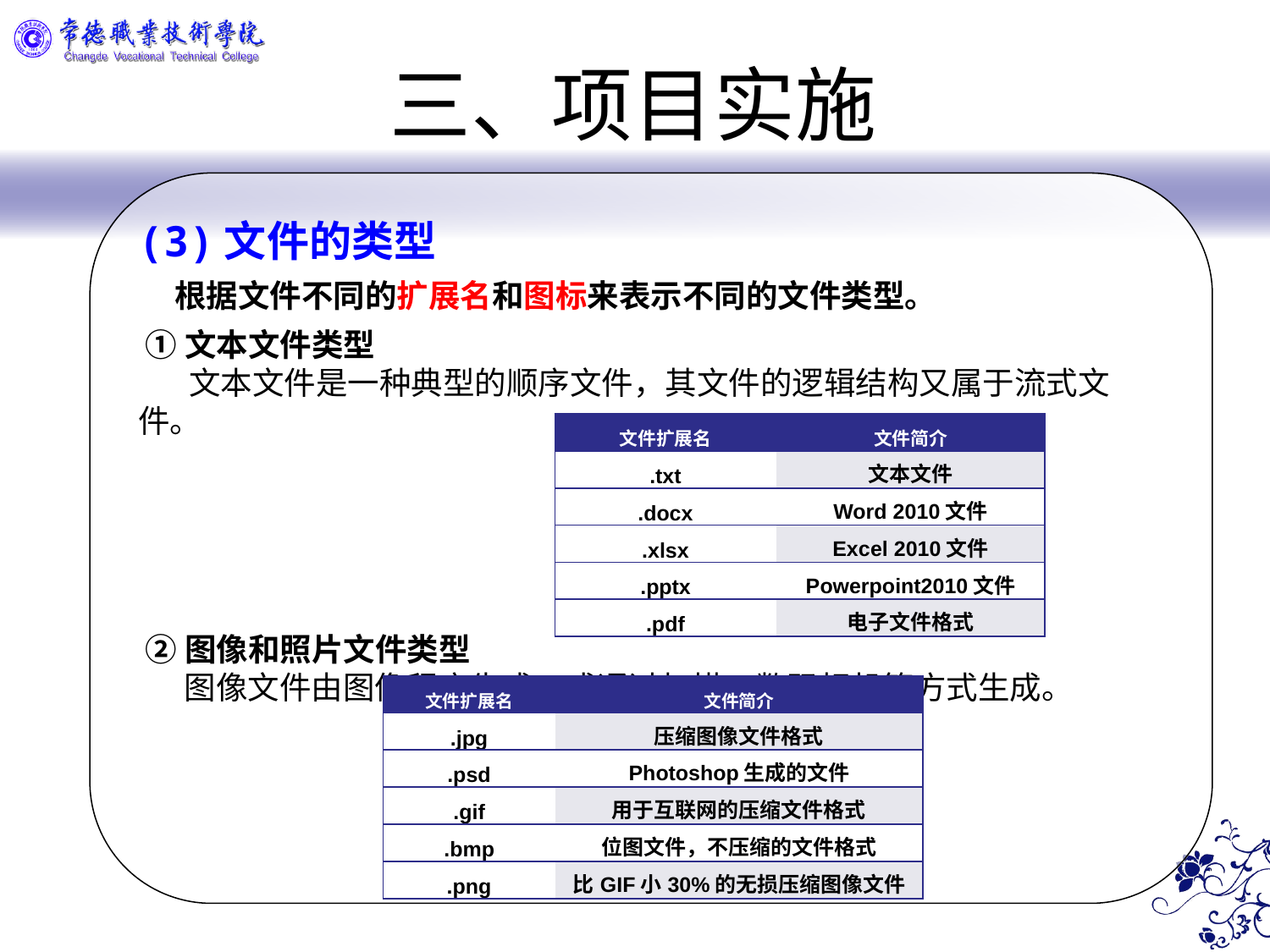

# 三、项目实施
(3)文件的类型
    根据文件不同的扩展名和图标来表示不同的文件类型。
 ①文本文件类型
      文本文件是一种典型的顺序文件，其文件的逻辑结构又属于流式文件。

 ②图像和照片文件类型
　  图像文件由图像程序生成，或通过扫描、数码相机等方式生成。

| 文件扩展名 | 文件简介 |
| --- | --- |
| .txt | 文本文件 |
| .docx | Word 2010文件 |
| .xlsx | Excel 2010文件 |
| .pptx | Powerpoint2010文件 |
| .pdf | 电子文件格式 |
| 文件扩展名 | 文件简介 |
| --- | --- |
| .jpg | 压缩图像文件格式 |
| .psd | Photoshop生成的文件 |
| .gif | 用于互联网的压缩文件格式 |
| .bmp | 位图文件，不压缩的文件格式 |
| .png | 比GIF小30%的无损压缩图像文件 |